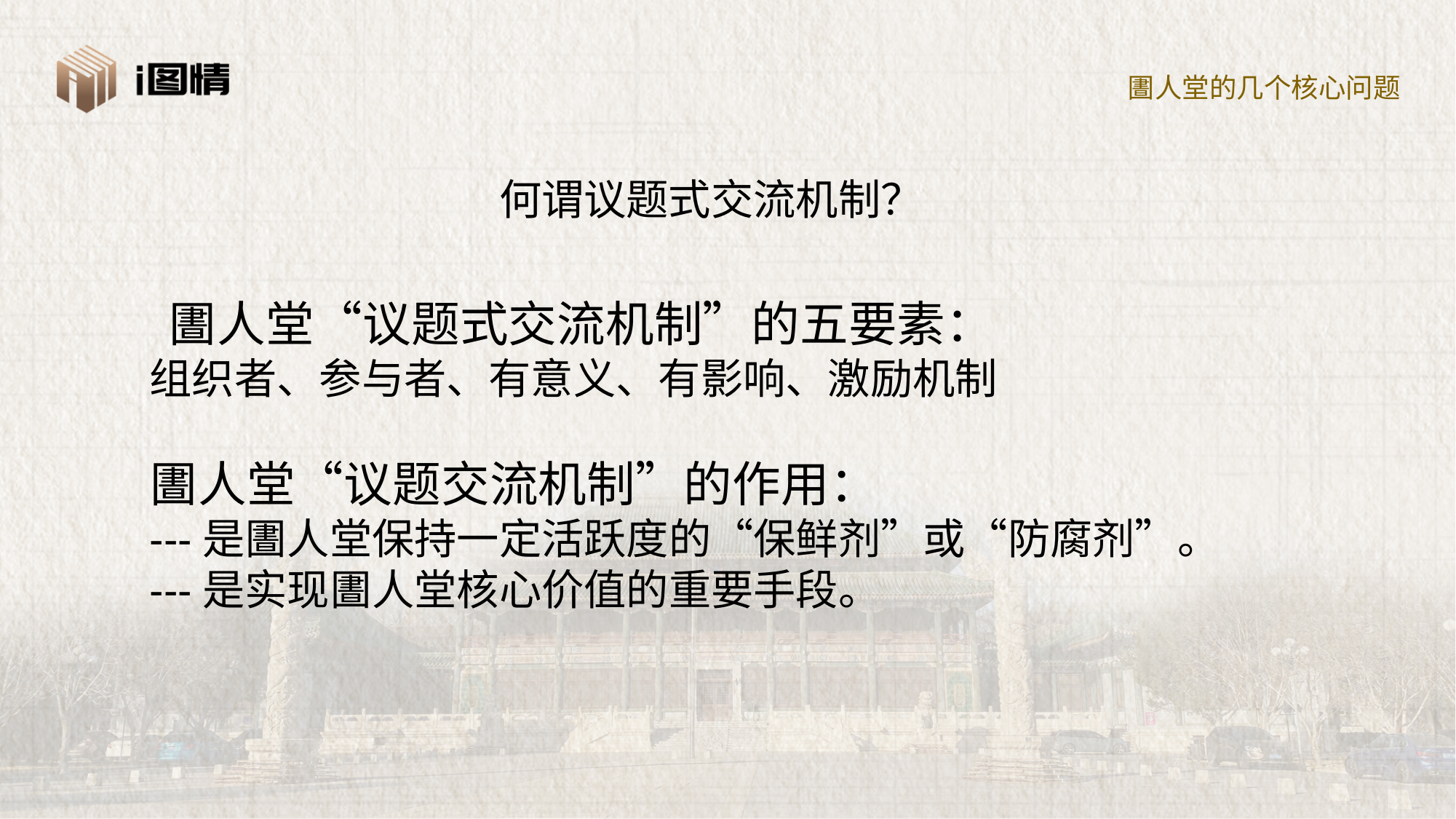

圕人堂的几个核心问题
何谓议题式交流机制？
  圕人堂“议题式交流机制”的五要素：
组织者、参与者、有意义、有影响、激励机制

圕人堂“议题交流机制”的作用：
---是圕人堂保持一定活跃度的“保鲜剂”或“防腐剂”。
---是实现圕人堂核心价值的重要手段。
20